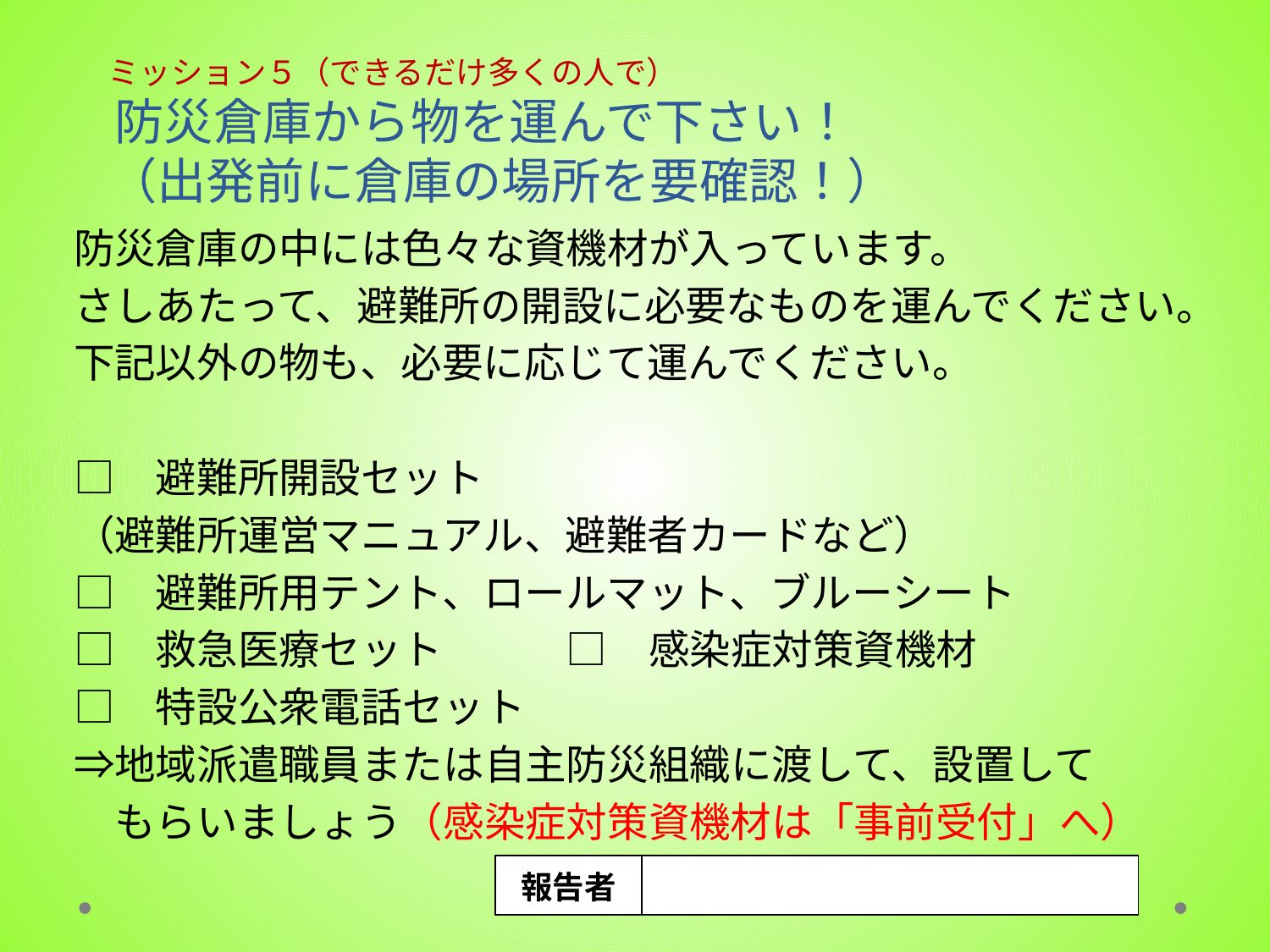

# ミッション５（できるだけ多くの人で） 防災倉庫から物を運んで下さい！ （出発前に倉庫の場所を要確認！）
　防災倉庫の中には色々な資機材が入っています。
　さしあたって、避難所の開設に必要なものを運んでください。
　下記以外の物も、必要に応じて運んでください。

　□　避難所開設セット
　（避難所運営マニュアル、避難者カードなど）
　□　避難所用テント、ロールマット、ブルーシート
　□　救急医療セット　　　□　感染症対策資機材
　□　特設公衆電話セット
　⇒地域派遣職員または自主防災組織に渡して、設置して
　　もらいましょう（感染症対策資機材は「事前受付」へ）

| 報告者 |  |
| --- | --- |